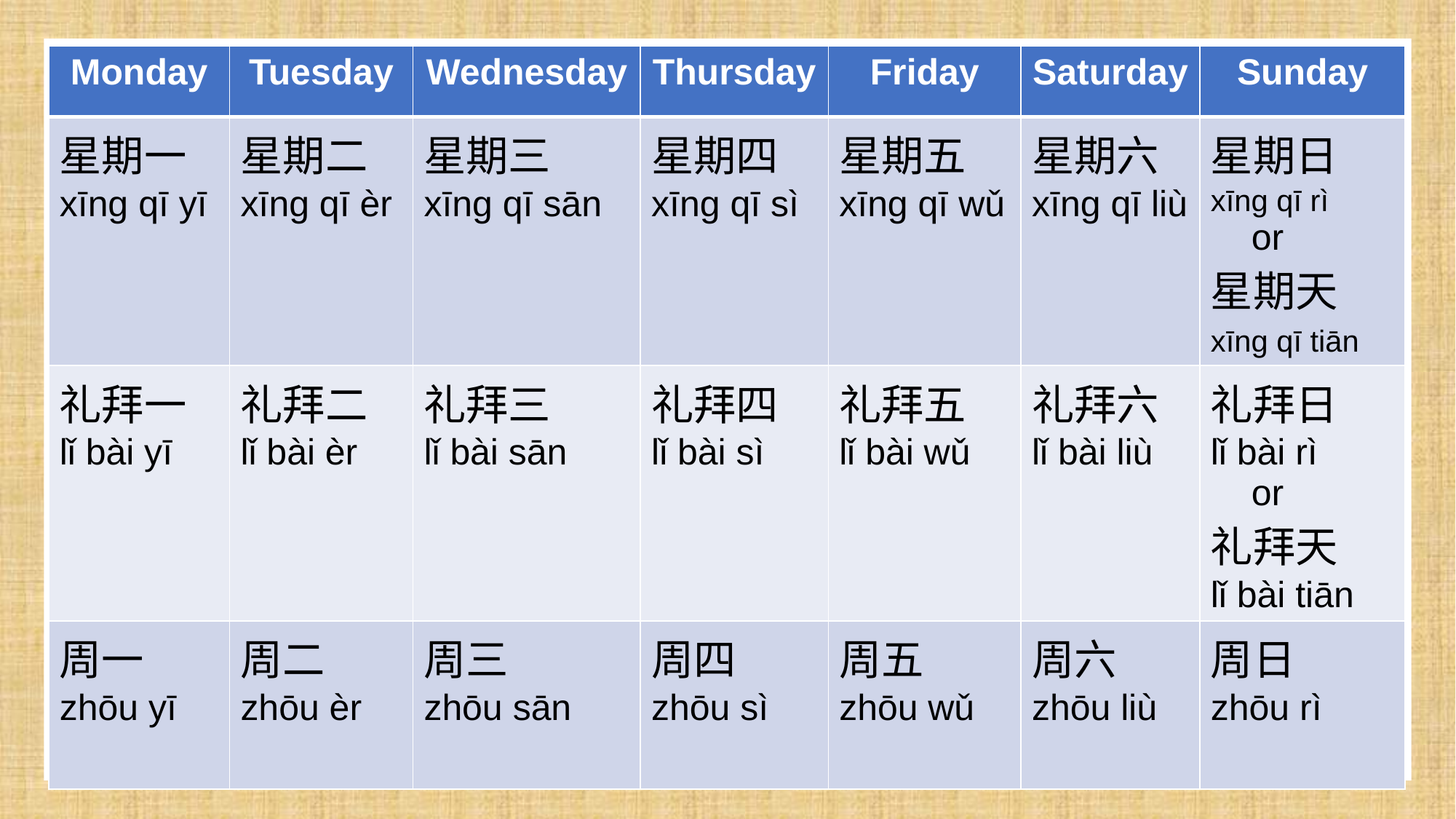

#

| Monday | Tuesday | Wednesday | Thursday | Friday | Saturday | Sunday |
| --- | --- | --- | --- | --- | --- | --- |
| 星期一 xīng qī yī | 星期二 xīng qī èr | 星期三 xīng qī sān | 星期四 xīng qī sì | 星期五 xīng qī wǔ | 星期六 xīng qī liù | 星期日 xīng qī rì or 星期天 xīng qī tiān |
| 礼拜一 lǐ bài yī | 礼拜二 lǐ bài èr | 礼拜三 lǐ bài sān | 礼拜四 lǐ bài sì | 礼拜五 lǐ bài wǔ | 礼拜六 lǐ bài liù | 礼拜日 lǐ bài rì or 礼拜天 lǐ bài tiān |
| 周一 zhōu yī | 周二 zhōu èr | 周三 zhōu sān | 周四 zhōu sì | 周五 zhōu wǔ | 周六 zhōu liù | 周日 zhōu rì |